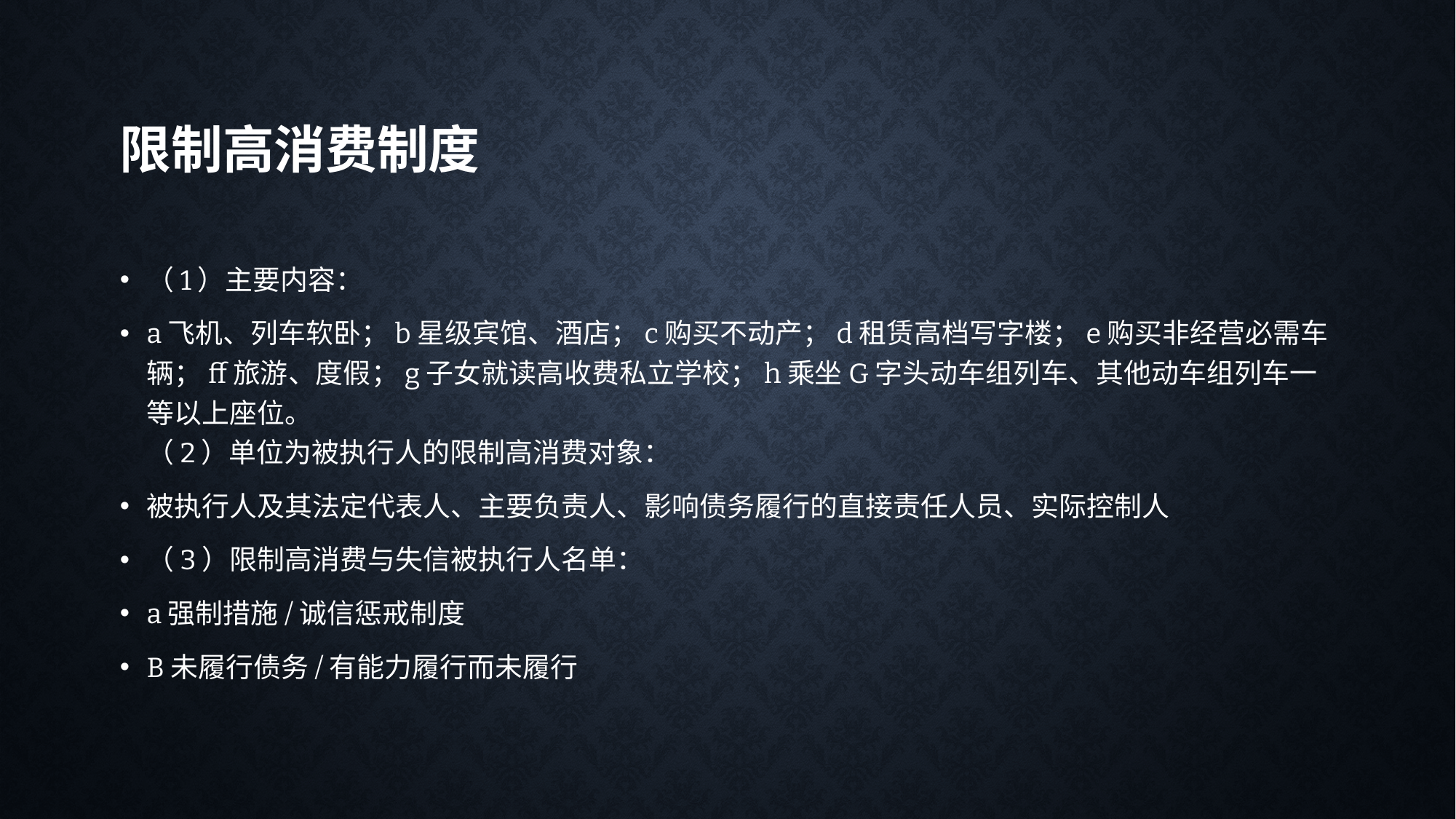

# 限制高消费制度
（1）主要内容：
a飞机、列车软卧；b星级宾馆、酒店；c购买不动产；d租赁高档写字楼；e购买非经营必需车辆；ff旅游、度假；g子女就读高收费私立学校；h乘坐G字头动车组列车、其他动车组列车一等以上座位。
（2）单位为被执行人的限制高消费对象：
被执行人及其法定代表人、主要负责人、影响债务履行的直接责任人员、实际控制人
（3）限制高消费与失信被执行人名单：
a强制措施/诚信惩戒制度
B未履行债务/有能力履行而未履行